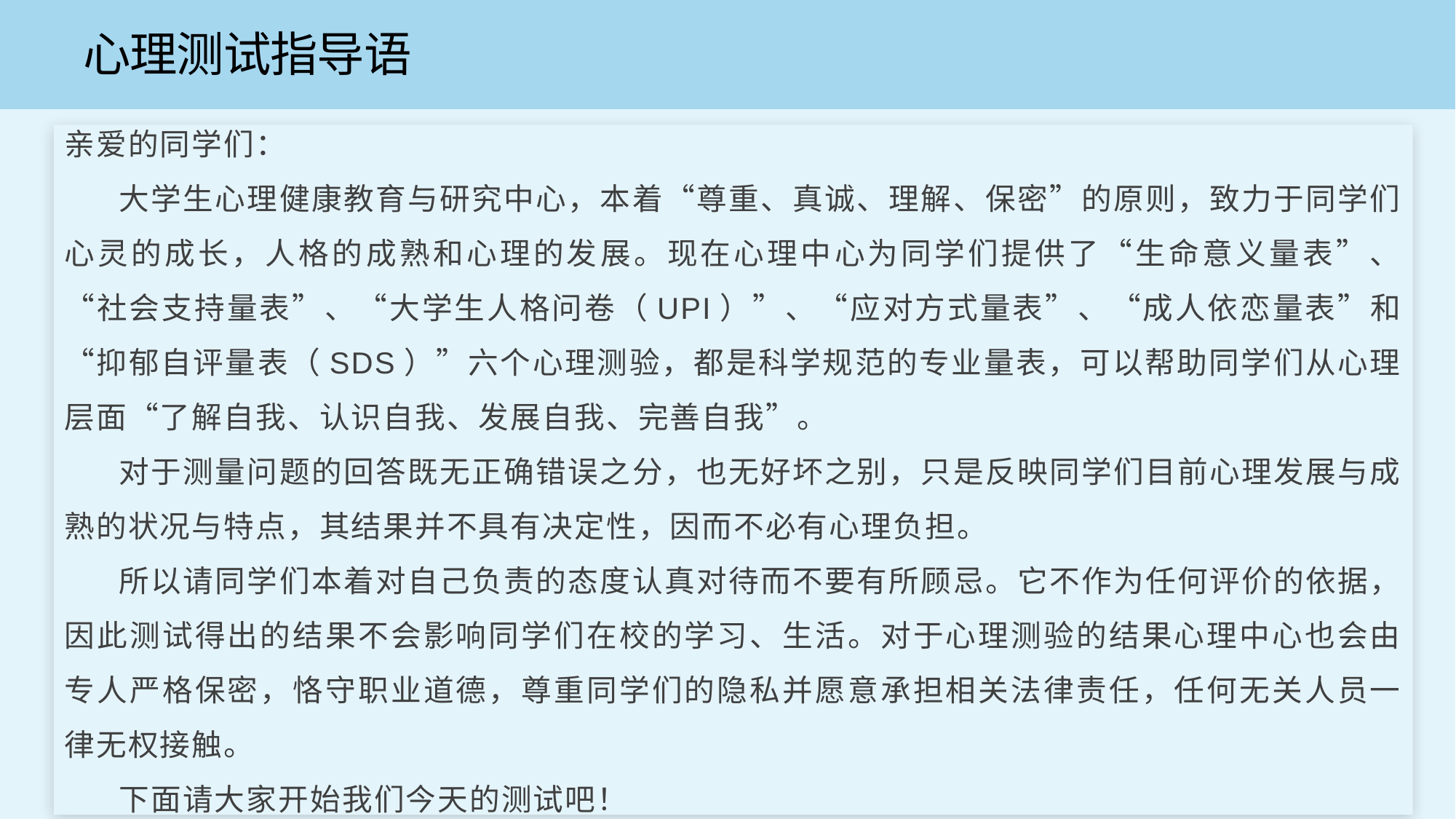

心理测试指导语
亲爱的同学们：
大学生心理健康教育与研究中心，本着“尊重、真诚、理解、保密”的原则，致力于同学们心灵的成长，人格的成熟和心理的发展。现在心理中心为同学们提供了“生命意义量表”、“社会支持量表”、“大学生人格问卷（UPI）”、“应对方式量表”、“成人依恋量表”和“抑郁自评量表（SDS）”六个心理测验，都是科学规范的专业量表，可以帮助同学们从心理层面“了解自我、认识自我、发展自我、完善自我”。
对于测量问题的回答既无正确错误之分，也无好坏之别，只是反映同学们目前心理发展与成熟的状况与特点，其结果并不具有决定性，因而不必有心理负担。
所以请同学们本着对自己负责的态度认真对待而不要有所顾忌。它不作为任何评价的依据，因此测试得出的结果不会影响同学们在校的学习、生活。对于心理测验的结果心理中心也会由专人严格保密，恪守职业道德，尊重同学们的隐私并愿意承担相关法律责任，任何无关人员一律无权接触。
下面请大家开始我们今天的测试吧！